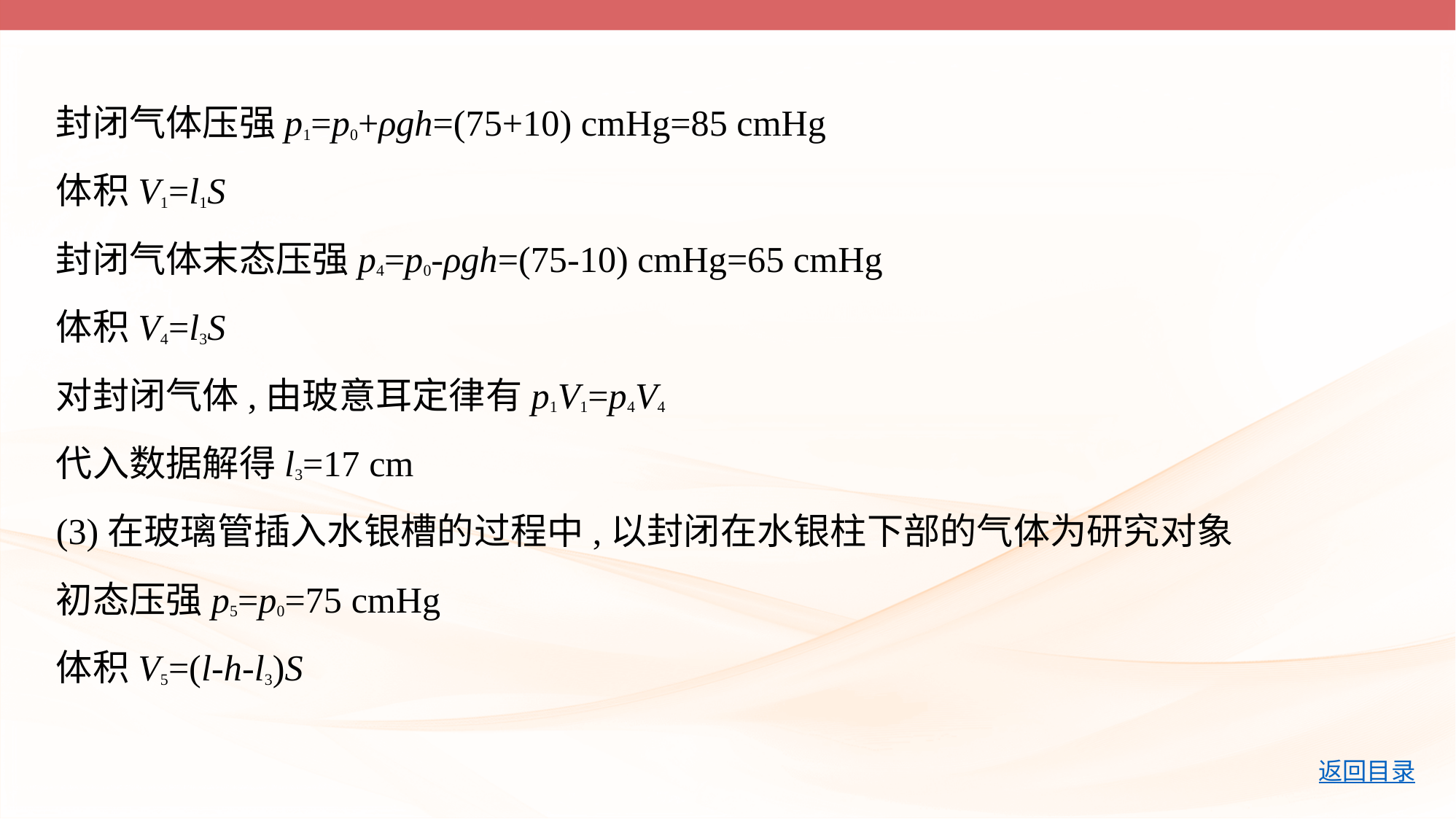

封闭气体压强p1=p0+ρgh=(75+10) cmHg=85 cmHg
体积V1=l1S
封闭气体末态压强p4=p0-ρgh=(75-10) cmHg=65 cmHg
体积V4=l3S
对封闭气体,由玻意耳定律有p1V1=p4V4
代入数据解得l3=17 cm
(3)在玻璃管插入水银槽的过程中,以封闭在水银柱下部的气体为研究对象
初态压强p5=p0=75 cmHg
体积V5=(l-h-l3)S